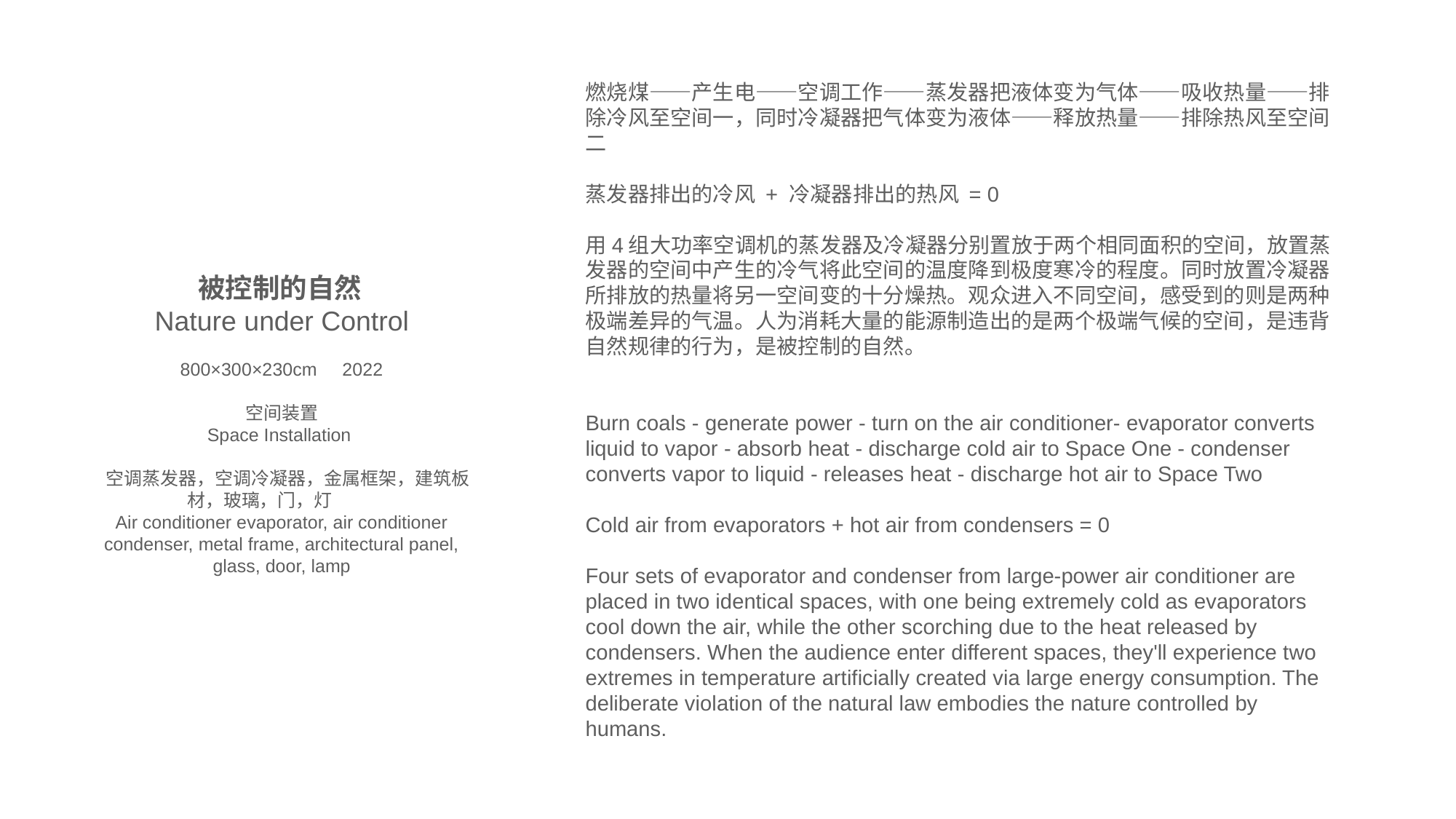

燃烧煤——产生电——空调工作——蒸发器把液体变为气体——吸收热量——排除冷风至空间一，同时冷凝器把气体变为液体——释放热量——排除热风至空间二

蒸发器排出的冷风 + 冷凝器排出的热风 = 0

用4组大功率空调机的蒸发器及冷凝器分别置放于两个相同面积的空间，放置蒸发器的空间中产生的冷气将此空间的温度降到极度寒冷的程度。同时放置冷凝器所排放的热量将另一空间变的十分燥热。观众进入不同空间，感受到的则是两种极端差异的气温。人为消耗大量的能源制造出的是两个极端气候的空间，是违背自然规律的行为，是被控制的自然。

Burn coals - generate power - turn on the air conditioner- evaporator converts liquid to vapor - absorb heat - discharge cold air to Space One - condenser converts vapor to liquid - releases heat - discharge hot air to Space Two

Cold air from evaporators + hot air from condensers = 0

Four sets of evaporator and condenser from large-power air conditioner are placed in two identical spaces, with one being extremely cold as evaporators cool down the air, while the other scorching due to the heat released by condensers. When the audience enter different spaces, they'll experience two extremes in temperature artificially created via large energy consumption. The deliberate violation of the natural law embodies the nature controlled by humans.
被控制的自然
Nature under Control

800×300×230cm     2022

空间装置
Space Installation

  空调蒸发器，空调冷凝器，金属框架，建筑板材，玻璃，门，灯
Air conditioner evaporator, air conditioner condenser, metal frame, architectural panel, glass, door, lamp